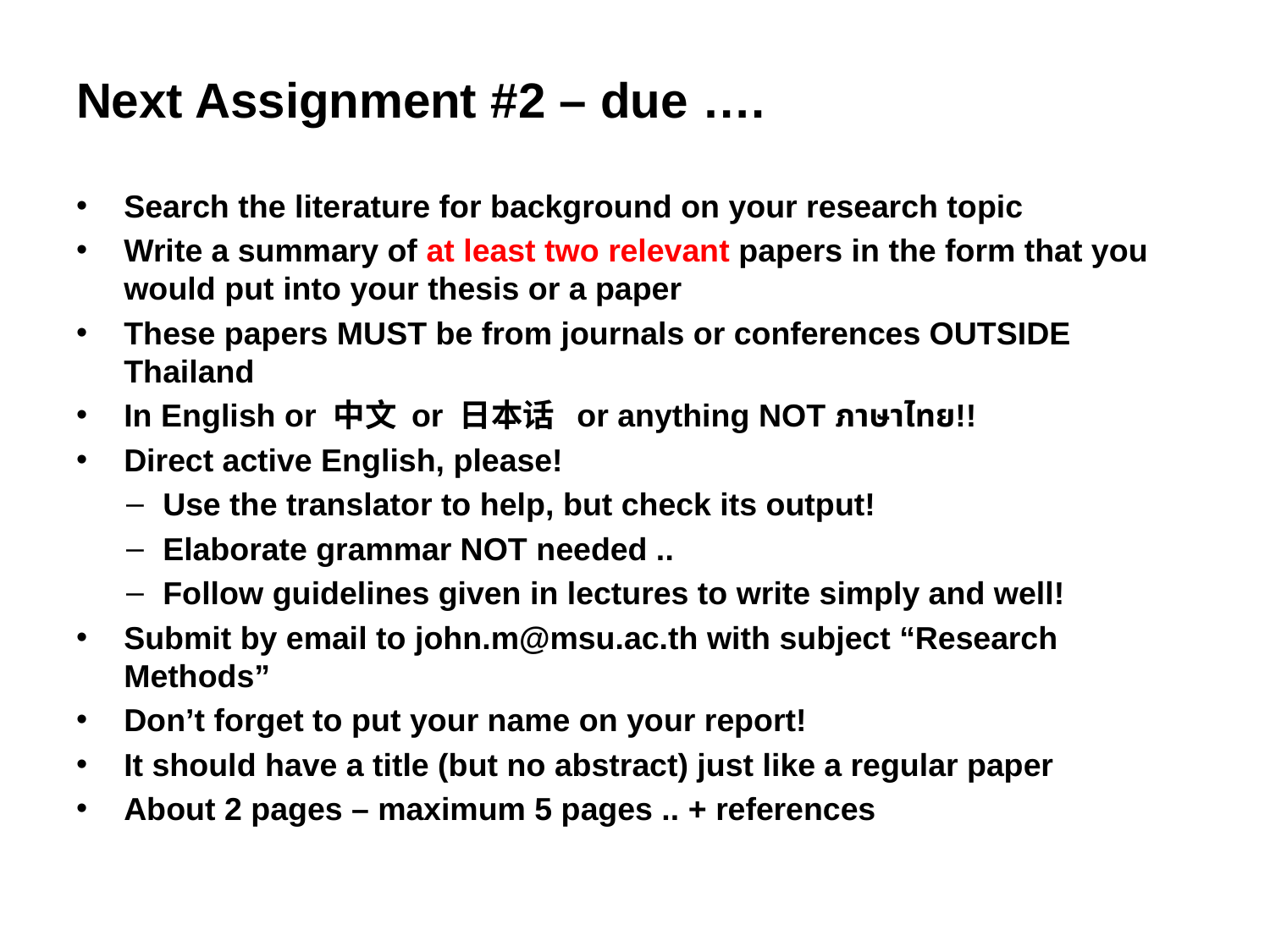

# Next Assignment #2 – due ….
Search the literature for background on your research topic
Write a summary of at least two relevant papers in the form that you would put into your thesis or a paper
These papers MUST be from journals or conferences OUTSIDE Thailand
In English or 中文 or 日本话  or anything NOT ภาษาไทย!!
Direct active English, please!
Use the translator to help, but check its output!
Elaborate grammar NOT needed ..
Follow guidelines given in lectures to write simply and well!
Submit by email to john.m@msu.ac.th with subject “Research Methods”
Don’t forget to put your name on your report!
It should have a title (but no abstract) just like a regular paper
About 2 pages – maximum 5 pages .. + references